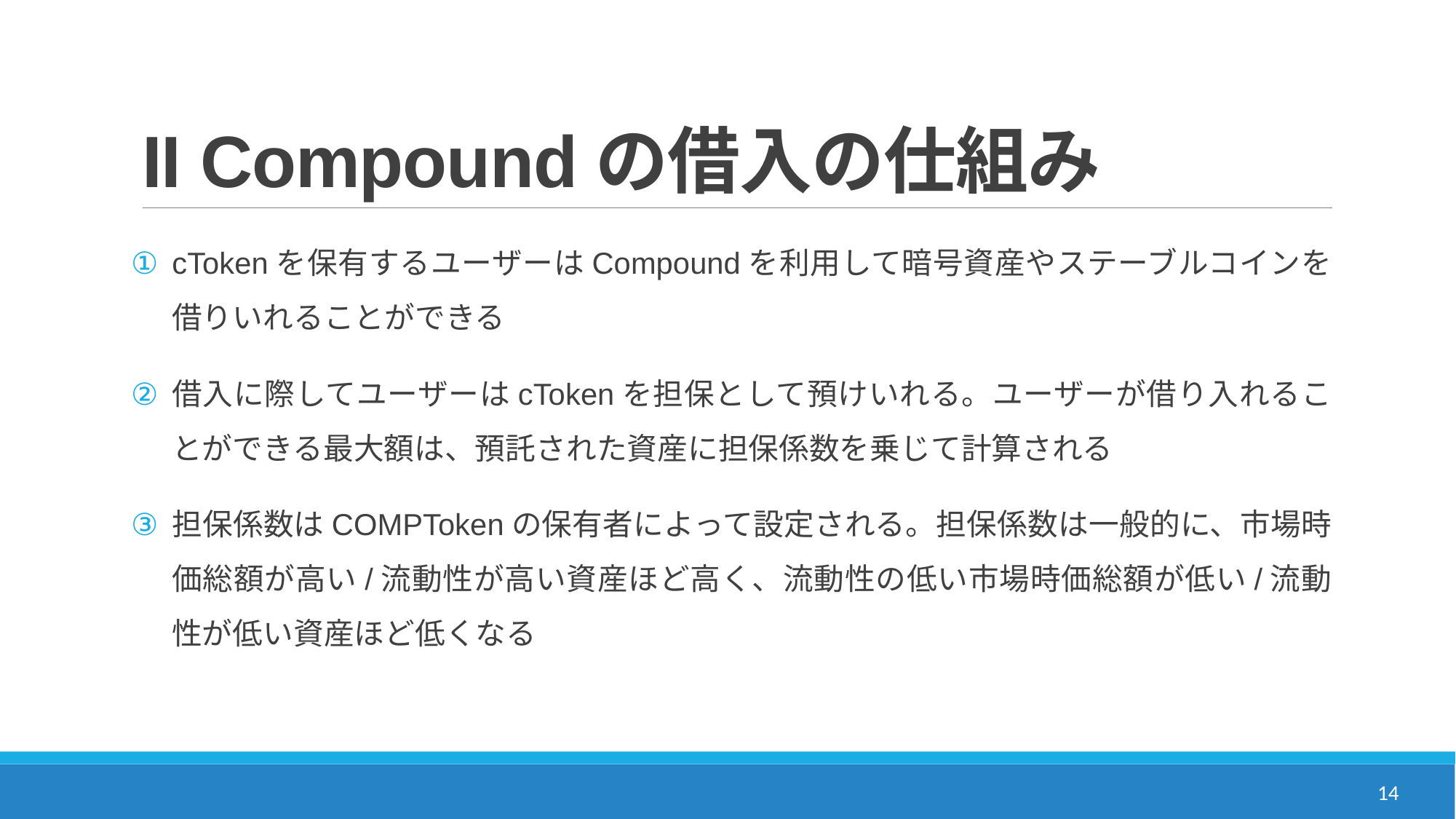

# II Compoundの借入の仕組み
cTokenを保有するユーザーはCompoundを利用して暗号資産やステーブルコインを借りいれることができる
借入に際してユーザーはcTokenを担保として預けいれる。ユーザーが借り入れることができる最大額は、預託された資産に担保係数を乗じて計算される
担保係数はCOMPTokenの保有者によって設定される。担保係数は一般的に、市場時価総額が高い/流動性が高い資産ほど高く、流動性の低い市場時価総額が低い/流動性が低い資産ほど低くなる

14